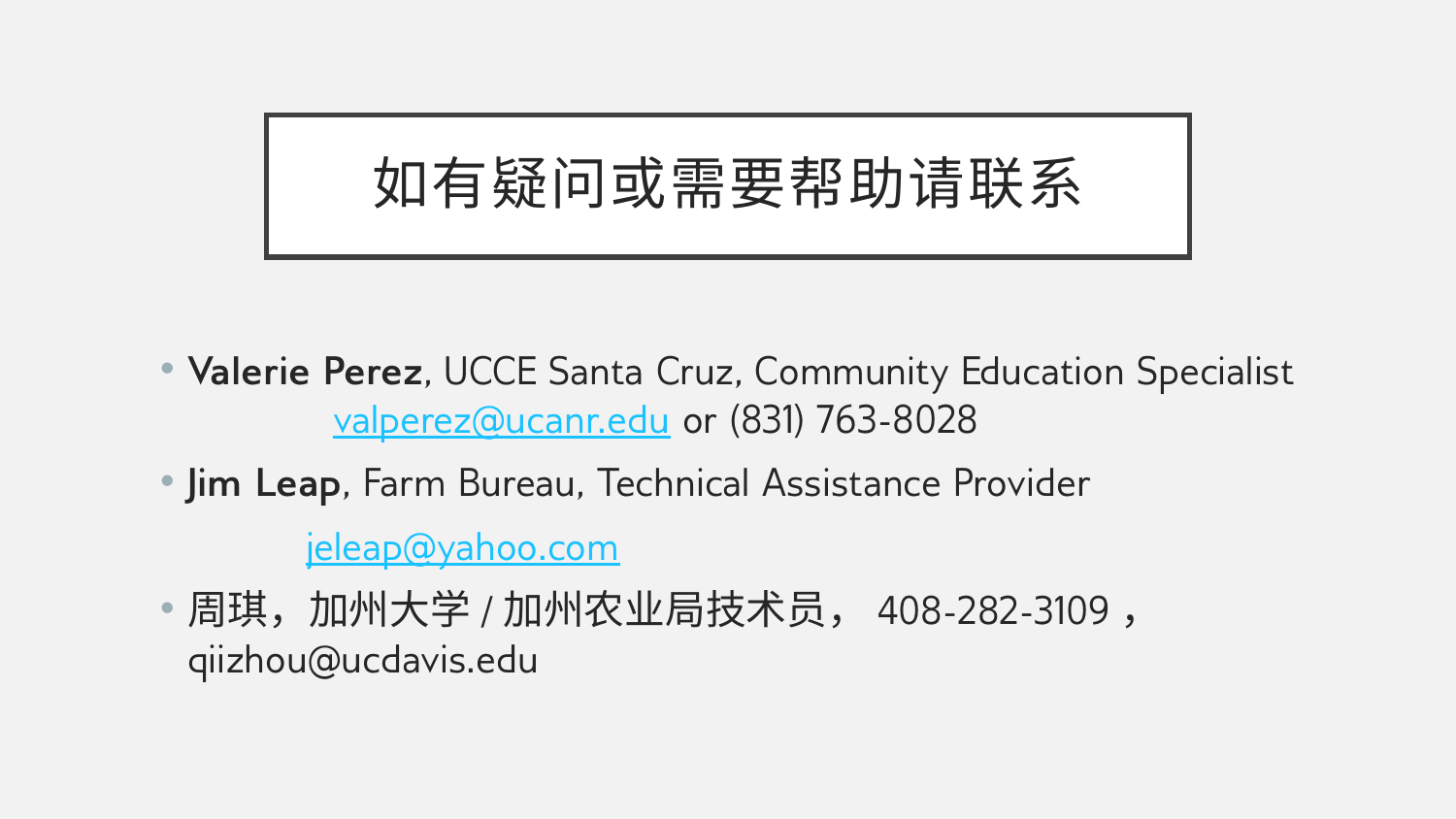

# 如有疑问或需要帮助请联系
Valerie Perez, UCCE Santa Cruz, Community Education Specialist 	valperez@ucanr.edu or (831) 763-8028
Jim Leap, Farm Bureau, Technical Assistance Provider
	jeleap@yahoo.com
周琪，加州大学/加州农业局技术员，408-282-3109， qiizhou@ucdavis.edu